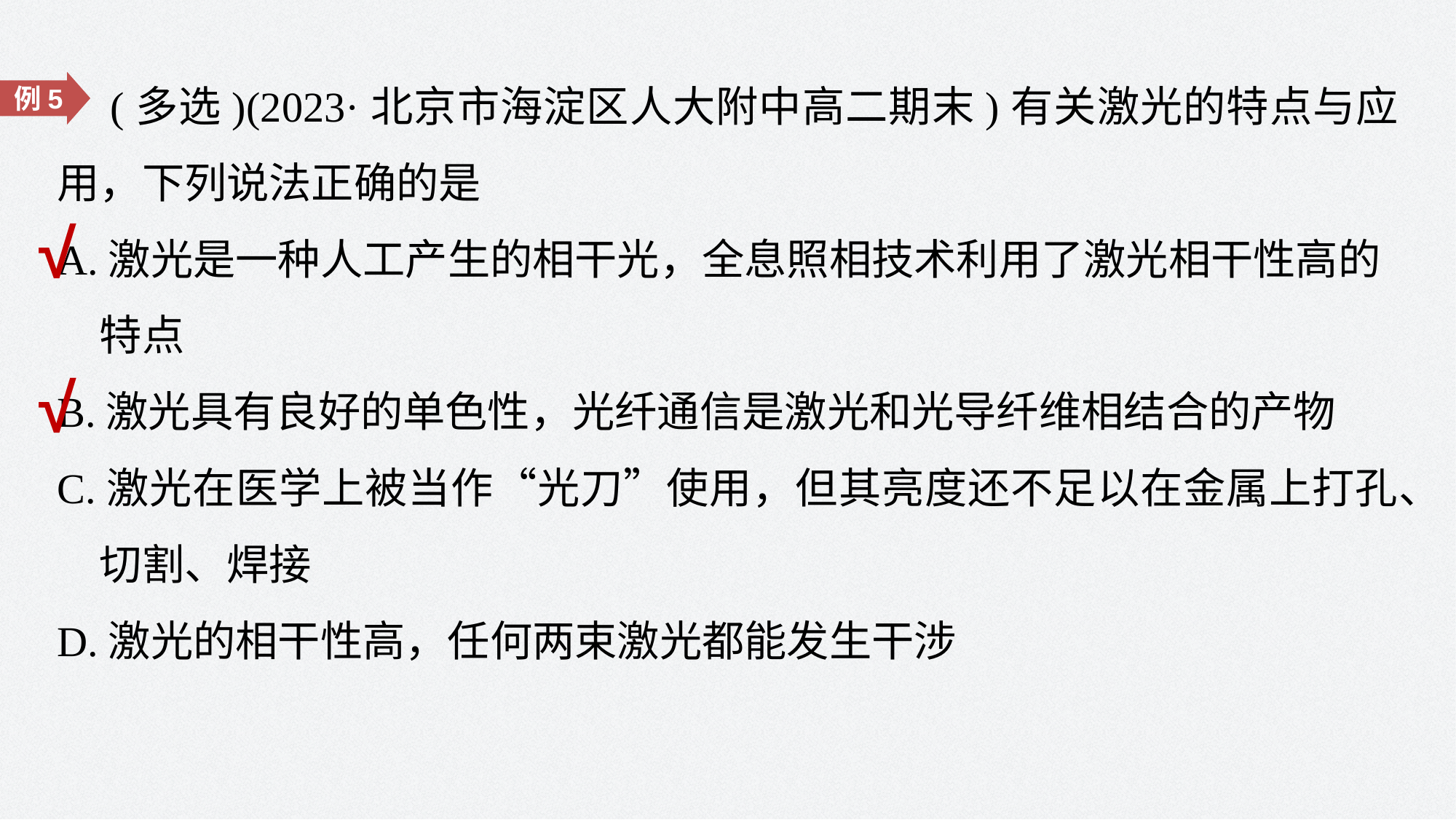

(多选)(2023·北京市海淀区人大附中高二期末)有关激光的特点与应用，下列说法正确的是
A.激光是一种人工产生的相干光，全息照相技术利用了激光相干性高的
　特点
B.激光具有良好的单色性，光纤通信是激光和光导纤维相结合的产物
C.激光在医学上被当作“光刀”使用，但其亮度还不足以在金属上打孔、
　切割、焊接
D.激光的相干性高，任何两束激光都能发生干涉

例5
√
√